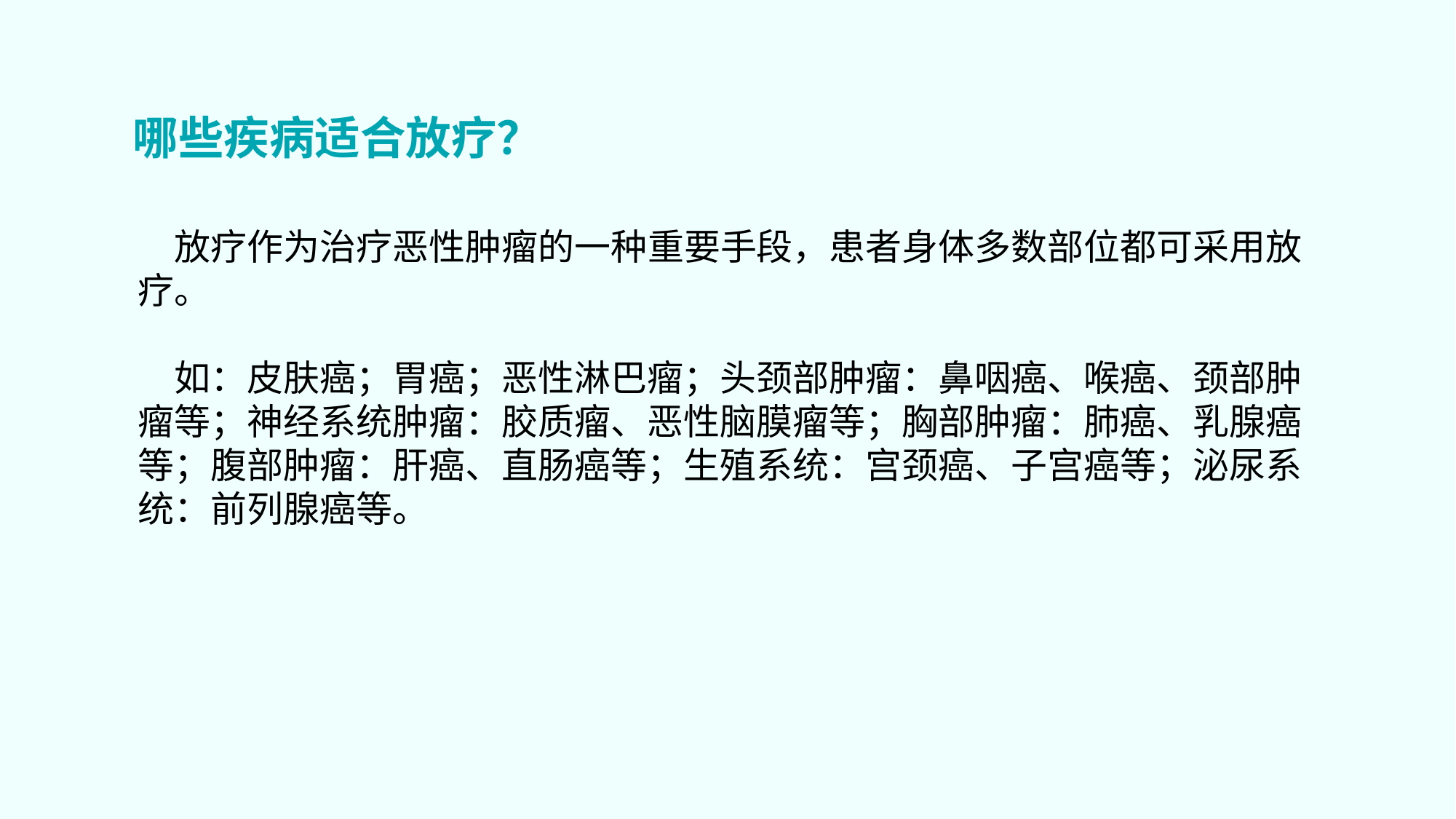

哪些疾病适合放疗？
放疗作为治疗恶性肿瘤的一种重要手段，患者身体多数部位都可采用放疗。

如：皮肤癌；胃癌；恶性淋巴瘤；头颈部肿瘤：鼻咽癌、喉癌、颈部肿瘤等；神经系统肿瘤：胶质瘤、恶性脑膜瘤等；胸部肿瘤：肺癌、乳腺癌等；腹部肿瘤：肝癌、直肠癌等；生殖系统：宫颈癌、子宫癌等；泌尿系统：前列腺癌等。